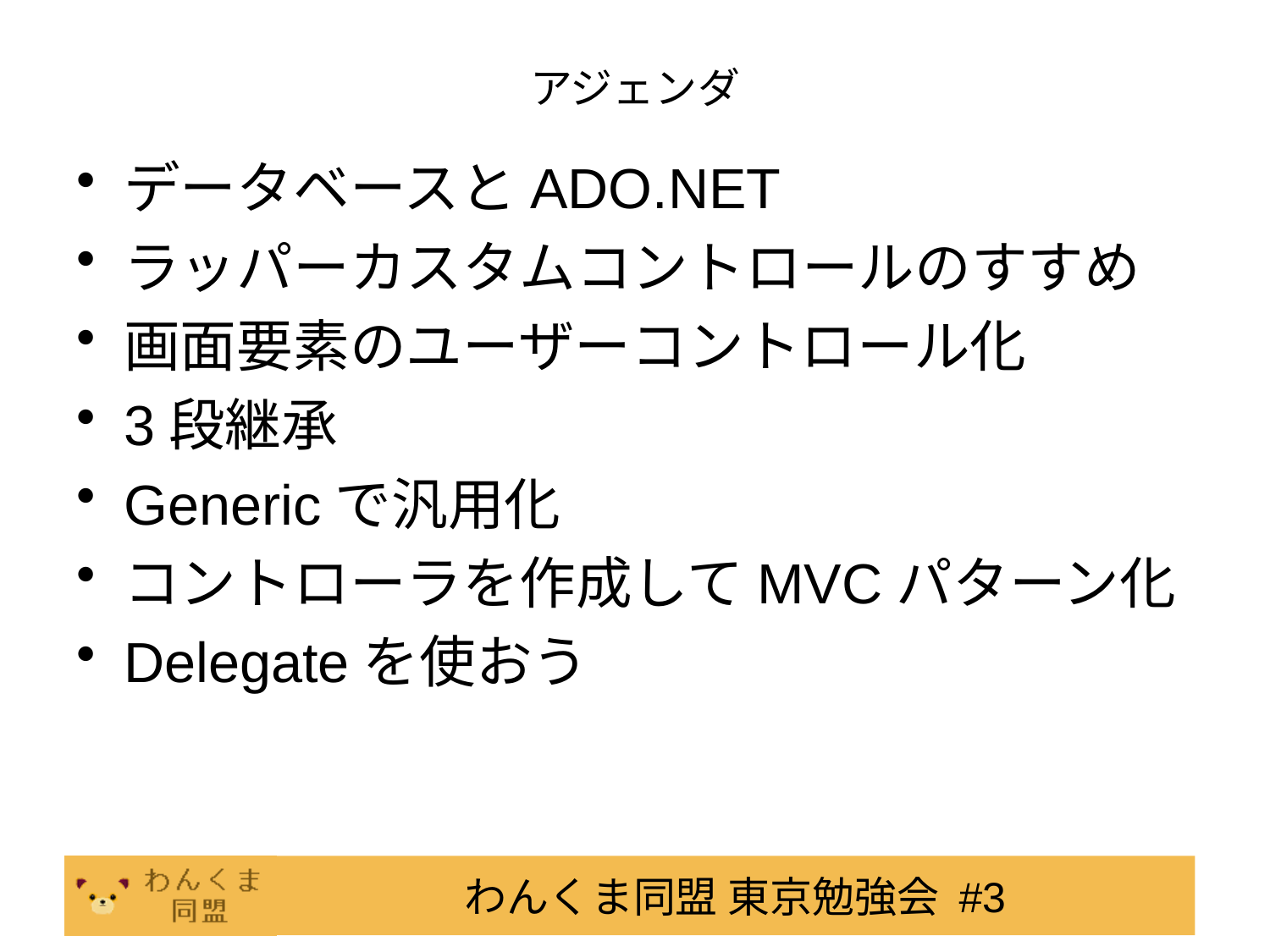

# アジェンダ
データベースとADO.NET
ラッパーカスタムコントロールのすすめ
画面要素のユーザーコントロール化
3段継承
Genericで汎用化
コントローラを作成してMVCパターン化
Delegateを使おう